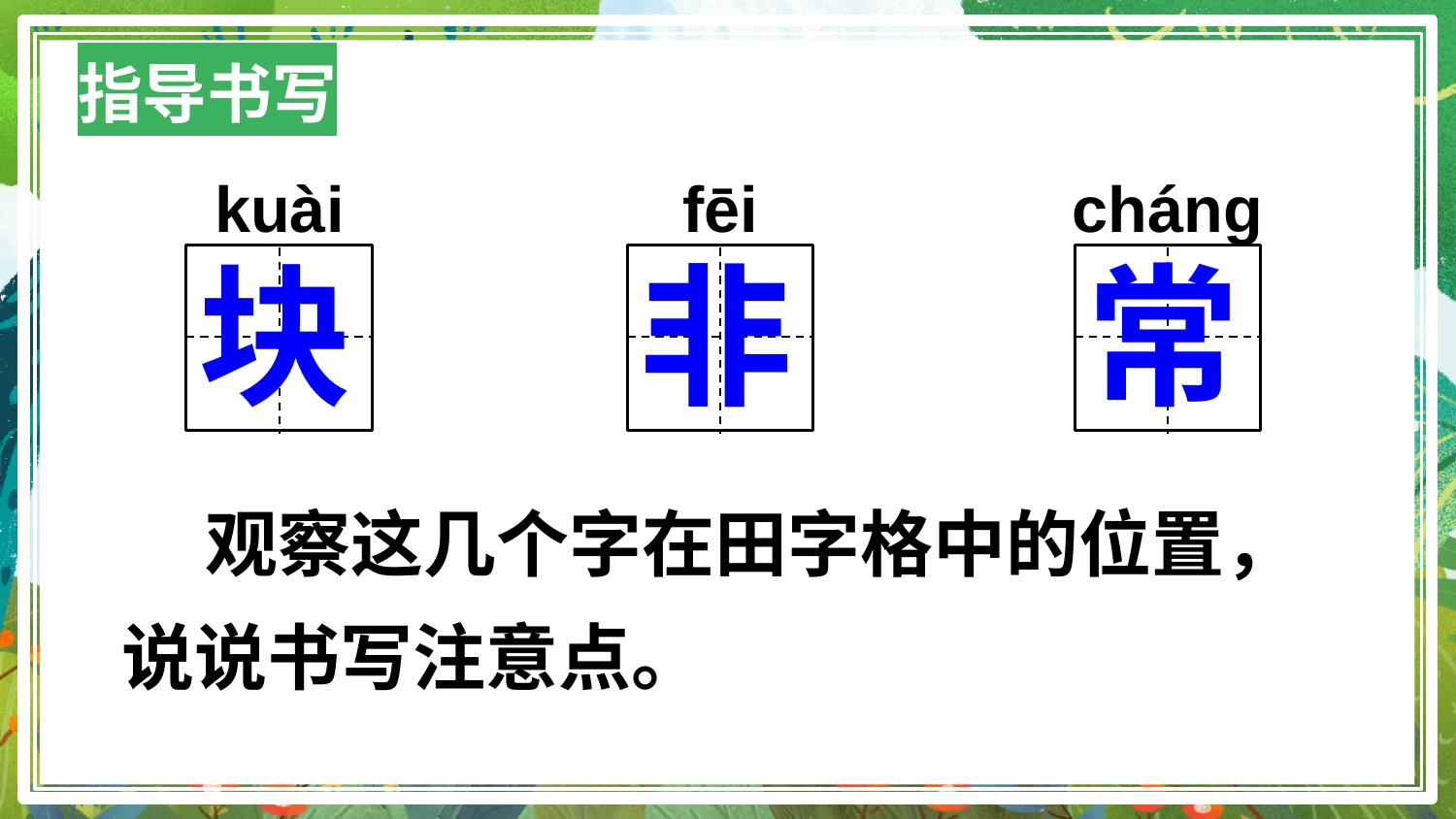

指导书写
kuài
fēi
chánɡ
块
非
常

    观察这几个字在田字格中的位置，说说书写注意点。